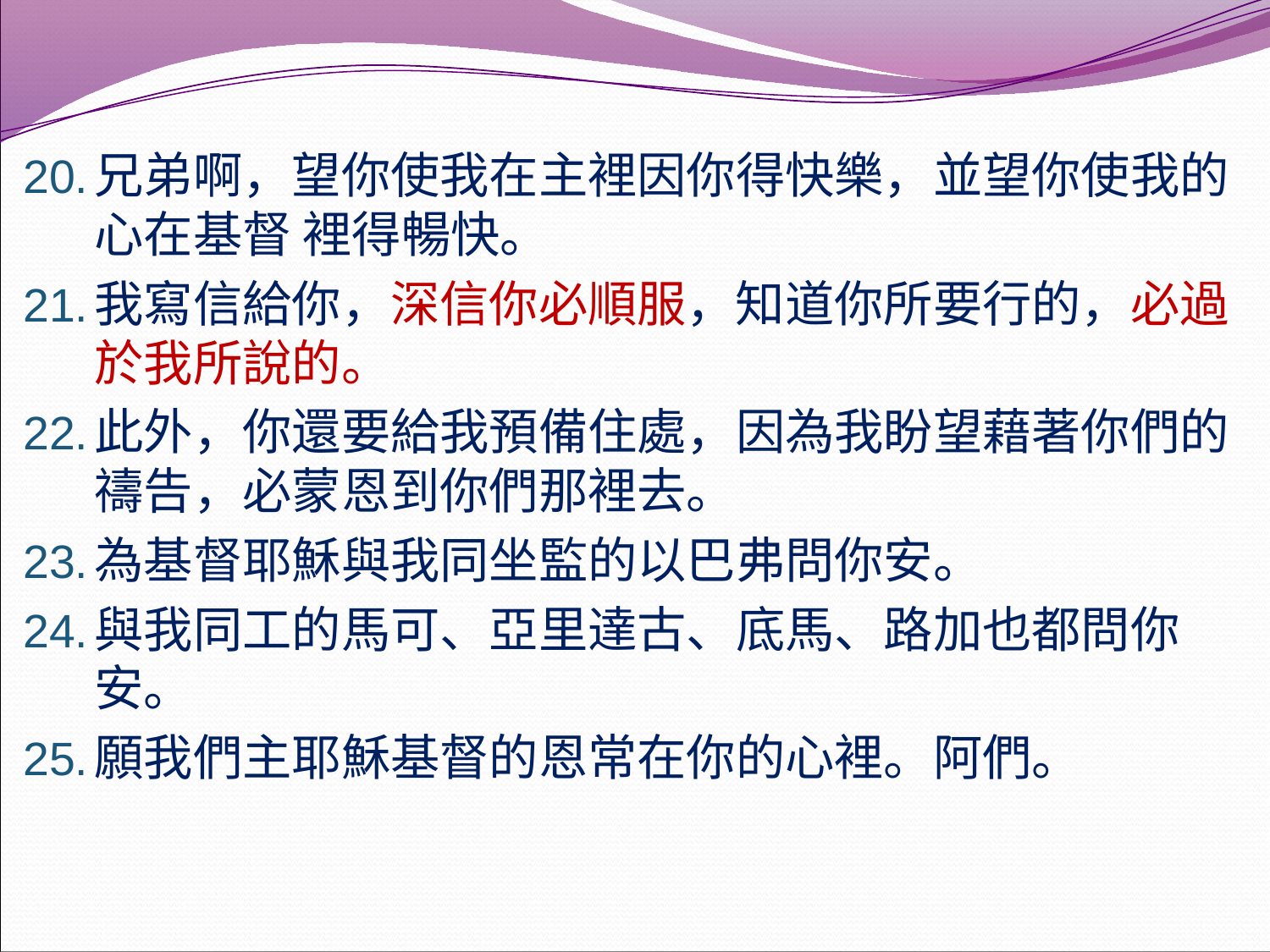

兄弟啊，望你使我在主裡因你得快樂，並望你使我的心在基督 裡得暢快。
我寫信給你，深信你必順服，知道你所要行的，必過於我所說的。
此外，你還要給我預備住處，因為我盼望藉著你們的禱告，必蒙恩到你們那裡去。
為基督耶穌與我同坐監的以巴弗問你安。
與我同工的馬可、亞里達古、底馬、路加也都問你安。
願我們主耶穌基督的恩常在你的心裡。阿們。